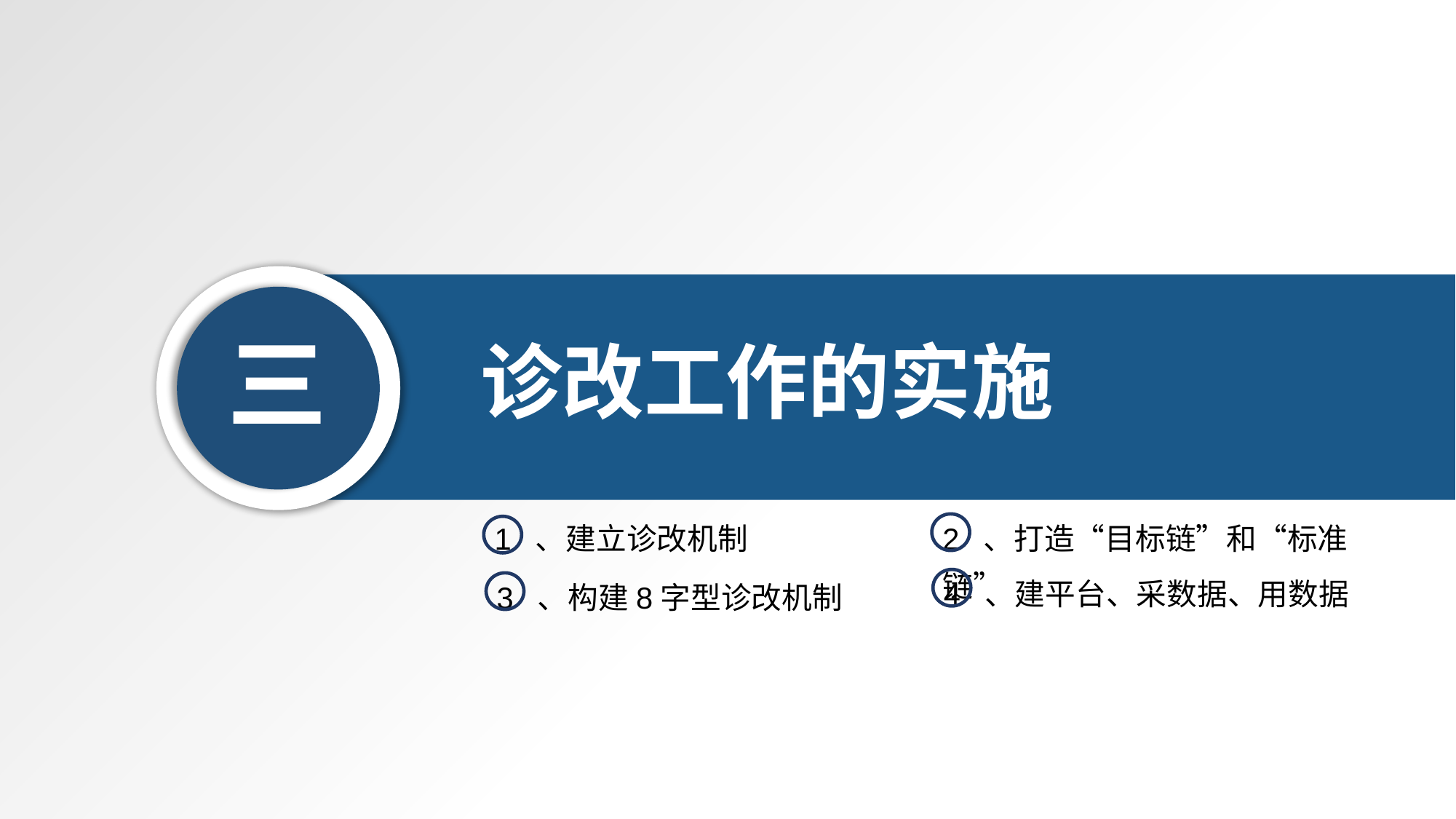

三

诊改工作的实施
1  、建立诊改机制
2  、打造“目标链”和“标准链”

4  、建平台、采数据、用数据
3  、构建8字型诊改机制